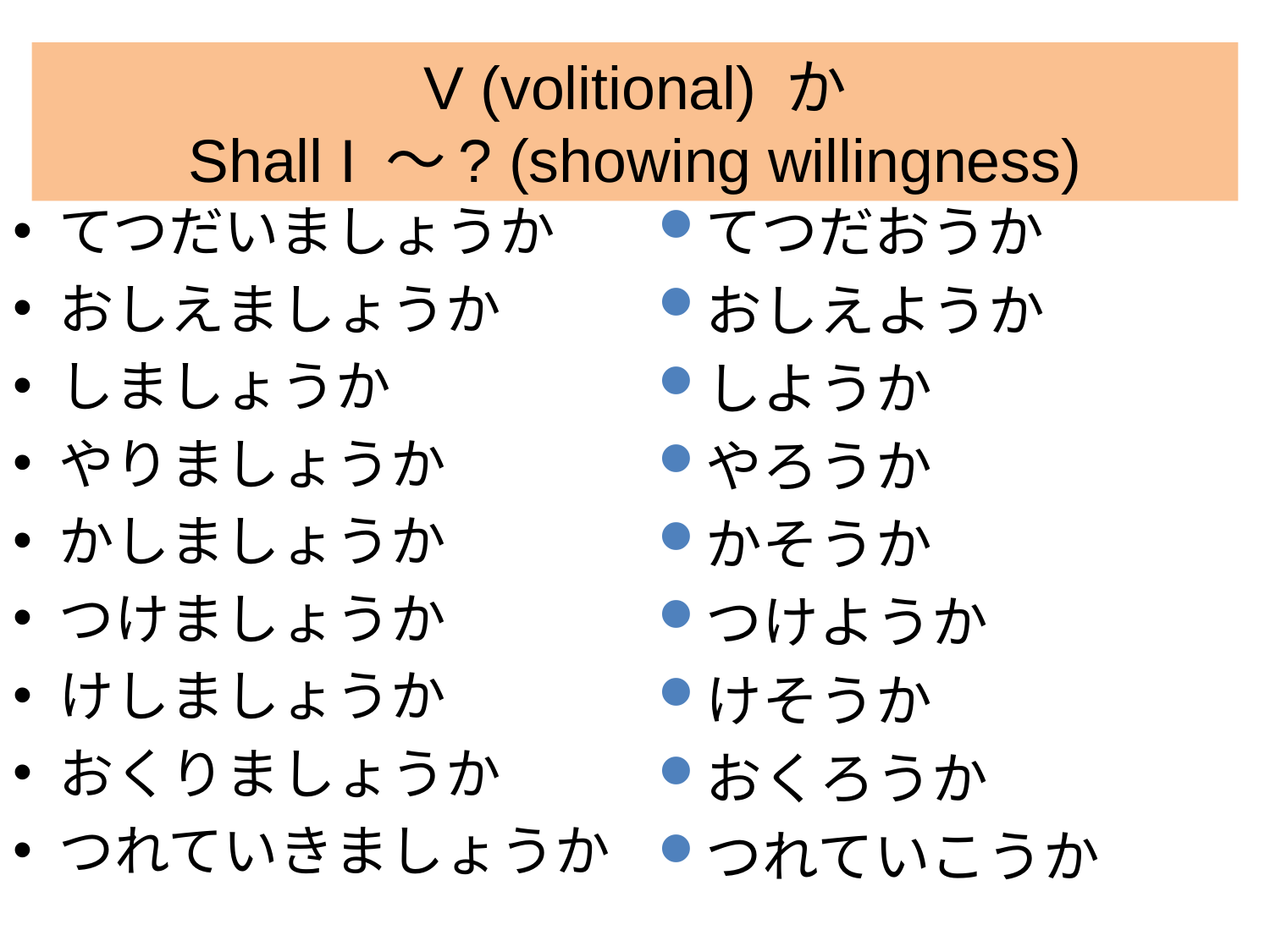

# V (volitional) か Shall I 〜? (showing willingness)
てつだいましょうか
おしえましょうか
しましょうか
やりましょうか
かしましょうか
つけましょうか
けしましょうか
おくりましょうか
つれていきましょうか
てつだおうか
おしえようか
しようか
やろうか
かそうか
つけようか
けそうか
おくろうか
つれていこうか